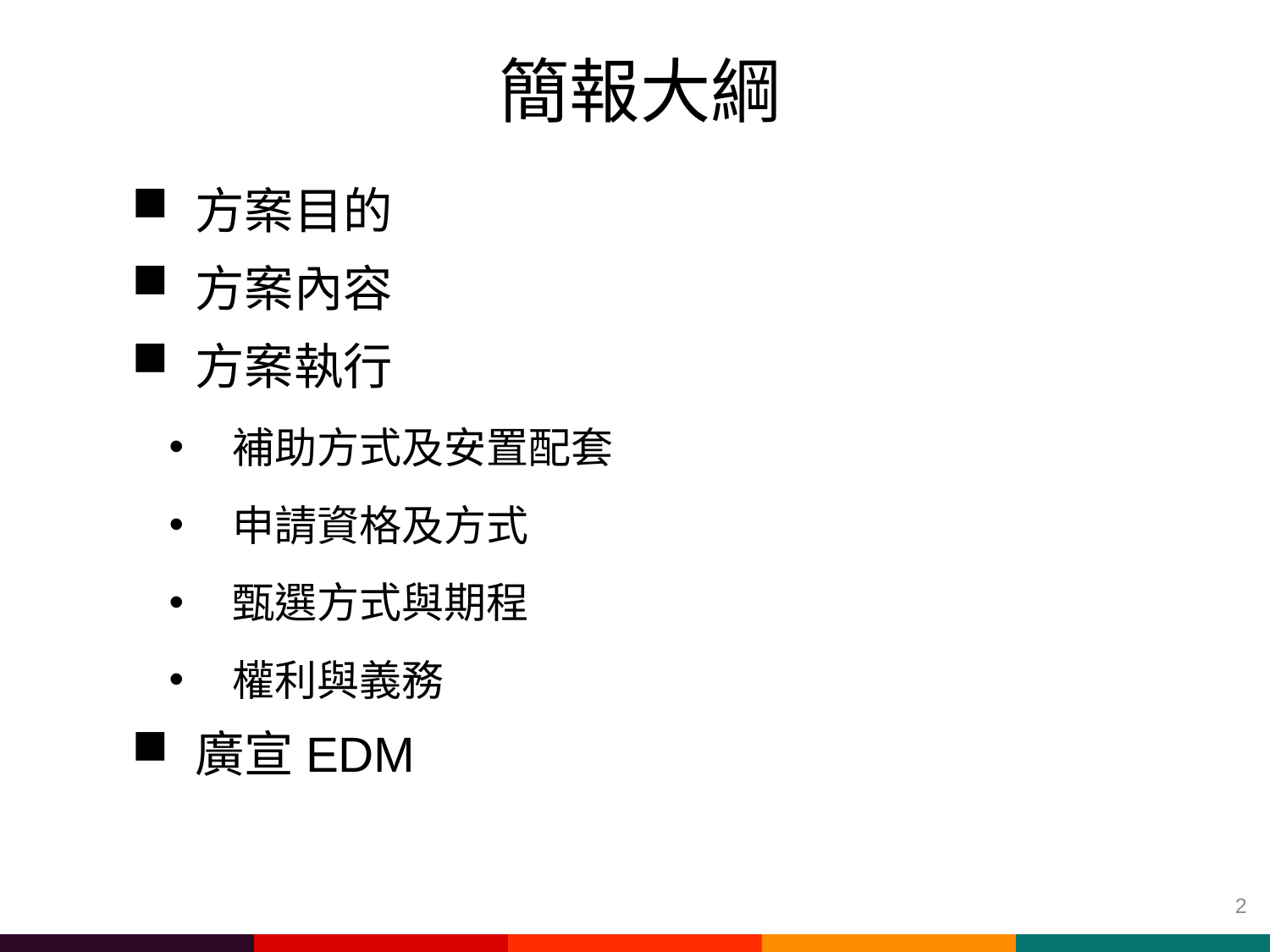

簡報大綱
方案目的
方案內容
方案執行
補助方式及安置配套
申請資格及方式
甄選方式與期程
權利與義務
廣宣EDM
2